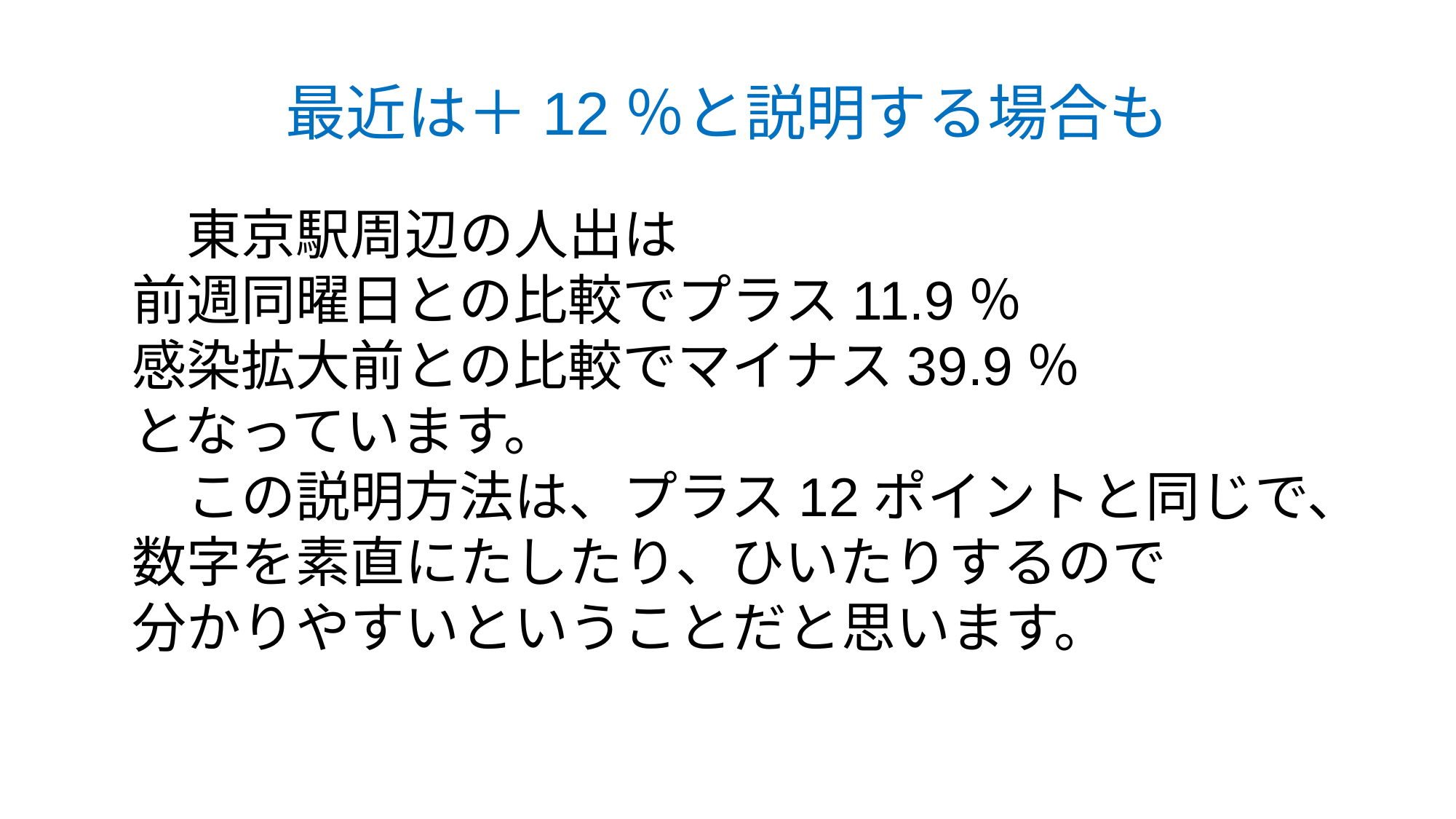

# 最近は＋12％と説明する場合も
　東京駅周辺の人出は
前週同曜日との比較でプラス11.9％
感染拡大前との比較でマイナス39.9％
となっています。
　この説明方法は、プラス12ポイントと同じで、数字を素直にたしたり、ひいたりするので
分かりやすいということだと思います。